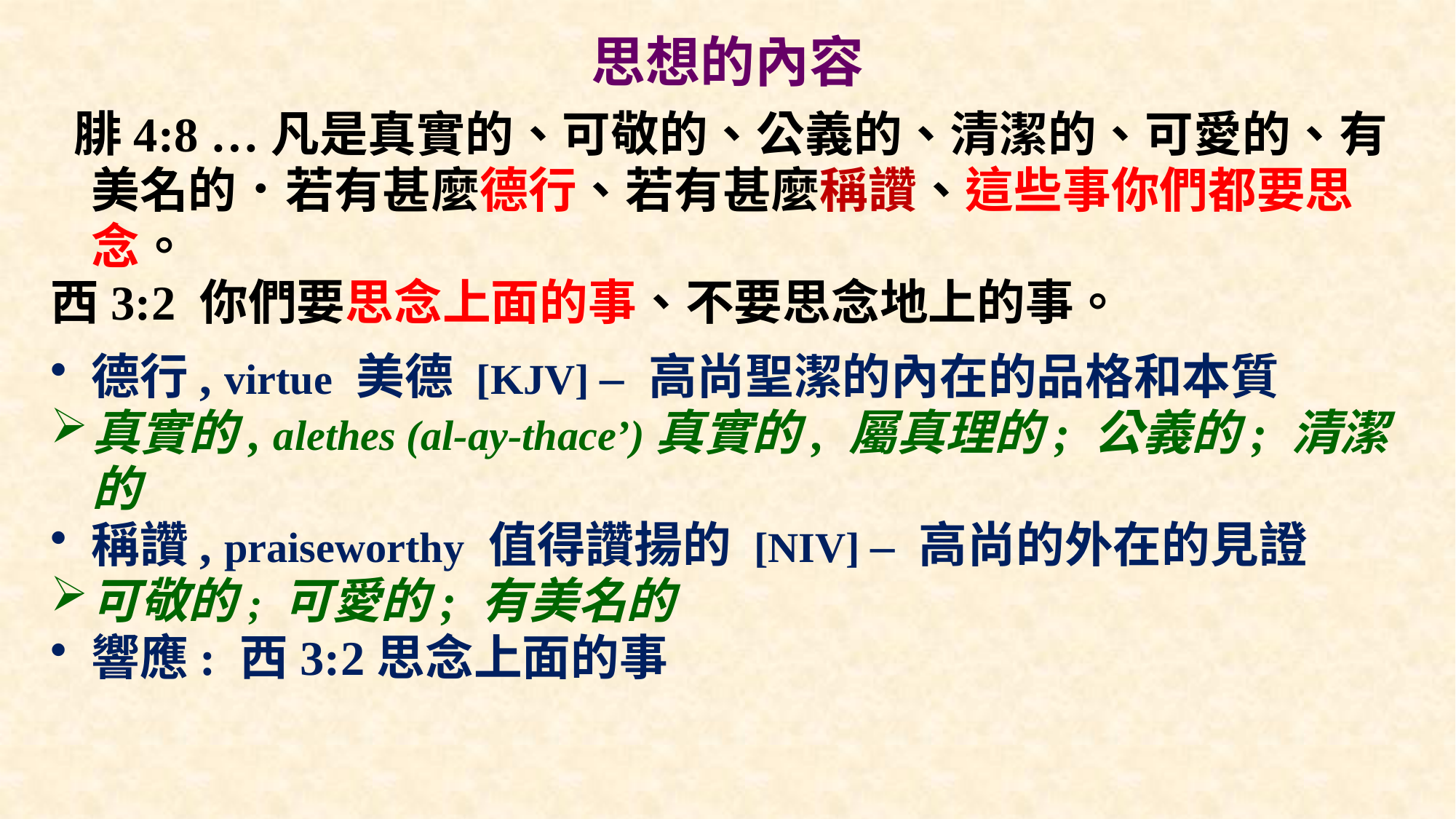

# 思想的內容
 腓4:8 …凡是真實的、可敬的、公義的、清潔的、可愛的、有美名的．若有甚麼德行、若有甚麼稱讚、這些事你們都要思念。
西3:2 你們要思念上面的事、不要思念地上的事。
德行, virtue 美德 [KJV] – 高尚聖潔的內在的品格和本質
真實的, alethes (al-ay-thace’)真實的, 屬真理的; 公義的; 清潔的
稱讚, praiseworthy 值得讚揚的 [NIV] – 高尚的外在的見證
可敬的; 可愛的; 有美名的
響應: 西3:2思念上面的事